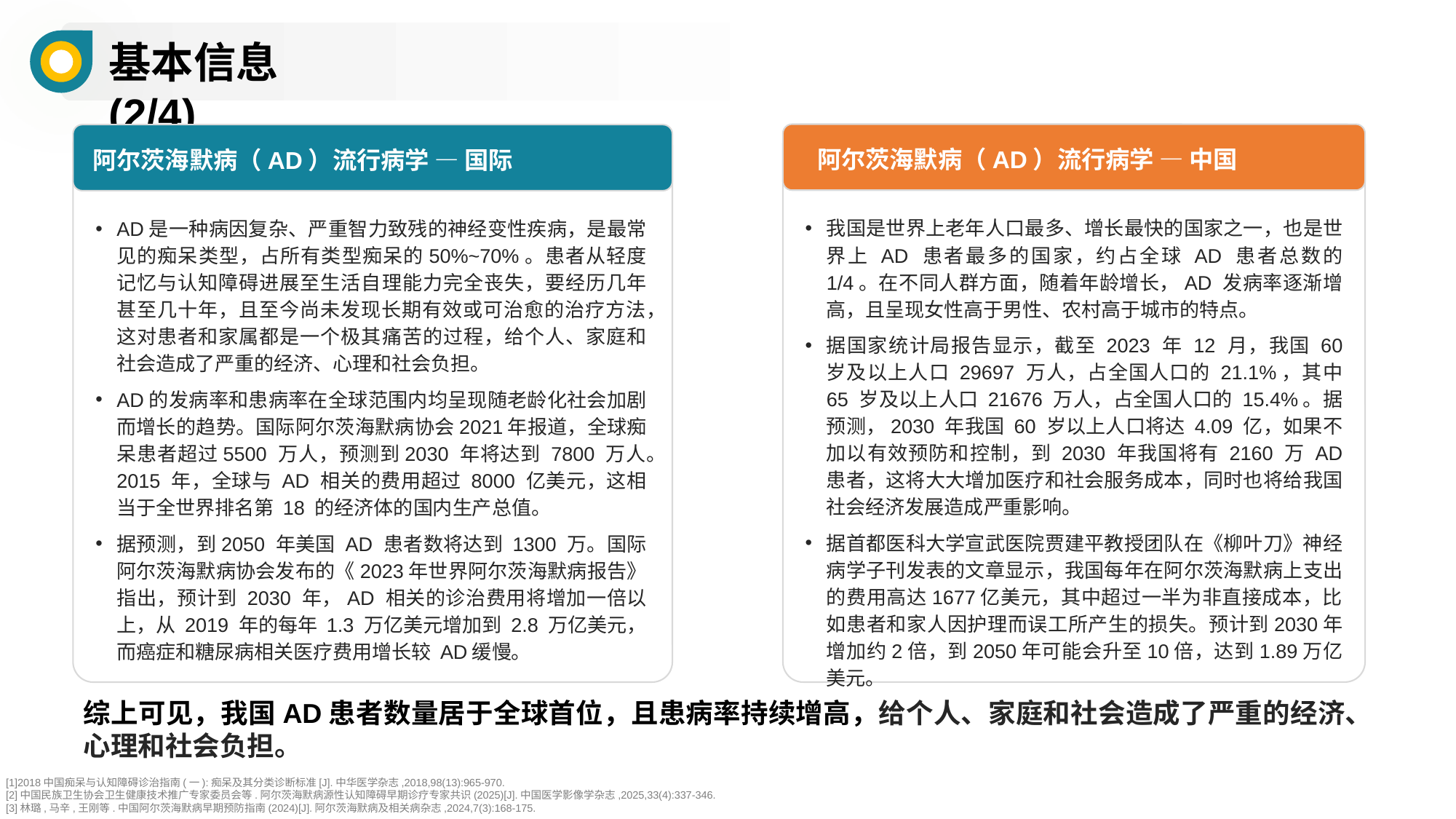

基本信息(2/4)
阿尔茨海默病（AD）流行病学 — 中国
阿尔茨海默病（AD）流行病学 — 国际

我国是世界上老年人口最多、增长最快的国家之一，也是世界上 AD 患者最多的国家，约占全球 AD 患者总数的 1/4。在不同人群方面，随着年龄增长，AD 发病率逐渐增高，且呈现女性高于男性、农村高于城市的特点。
据国家统计局报告显示，截至 2023 年 12 月，我国 60 岁及以上人口 29697 万人，占全国人口的 21.1%，其中 65 岁及以上人口 21676 万人，占全国人口的 15.4%。据预测，2030 年我国 60 岁以上人口将达 4.09 亿，如果不加以有效预防和控制，到 2030 年我国将有 2160 万 AD 患者，这将大大增加医疗和社会服务成本，同时也将给我国社会经济发展造成严重影响。
据首都医科大学宣武医院贾建平教授团队在《柳叶刀》神经病学子刊发表的文章显示，我国每年在阿尔茨海默病上支出的费用高达1677亿美元，其中超过一半为非直接成本，比如患者和家人因护理而误工所产生的损失。预计到2030年增加约2倍，到2050年可能会升至10倍，达到1.89万亿美元。
AD是一种病因复杂、严重智力致残的神经变性疾病，是最常见的痴呆类型，占所有类型痴呆的50%~70%。患者从轻度记忆与认知障碍进展至生活自理能力完全丧失，要经历几年甚至几十年，且至今尚未发现长期有效或可治愈的治疗方法，这对患者和家属都是一个极其痛苦的过程，给个人、家庭和社会造成了严重的经济、心理和社会负担。
AD的发病率和患病率在全球范围内均呈现随老龄化社会加剧而增长的趋势。国际阿尔茨海默病协会2021年报道，全球痴呆患者超过5500 万人，预测到2030 年将达到 7800 万人。2015 年，全球与 AD 相关的费用超过 8000 亿美元，这相当于全世界排名第 18 的经济体的国内生产总值。
据预测，到2050 年美国 AD 患者数将达到 1300 万。国际阿尔茨海默病协会发布的《2023年世界阿尔茨海默病报告》指出，预计到 2030 年，AD 相关的诊治费用将增加一倍以上，从 2019 年的每年 1.3 万亿美元增加到 2.8 万亿美元，而癌症和糖尿病相关医疗费用增长较 AD缓慢。
综上可见，我国AD患者数量居于全球首位，且患病率持续增高，给个人、家庭和社会造成了严重的经济、心理和社会负担。
[1]2018中国痴呆与认知障碍诊治指南(一):痴呆及其分类诊断标准[J].中华医学杂志,2018,98(13):965-970.
[2]中国民族卫生协会卫生健康技术推广专家委员会等.阿尔茨海默病源性认知障碍早期诊疗专家共识(2025)[J].中国医学影像学杂志,2025,33(4):337-346.
[3]林璐,马辛,王刚等.中国阿尔茨海默病早期预防指南(2024)[J].阿尔茨海默病及相关病杂志,2024,7(3):168-175.